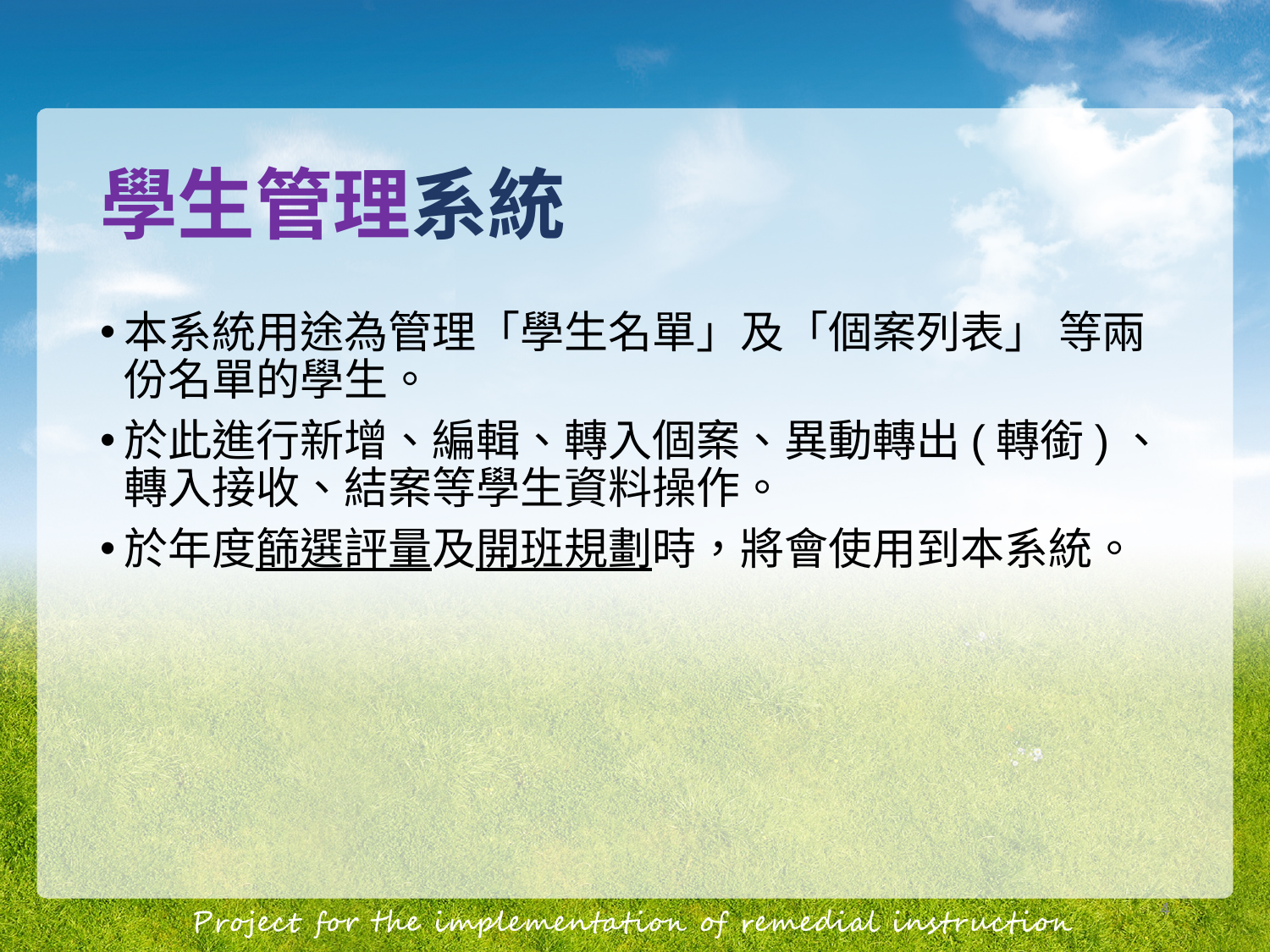

# 學生管理系統
本系統用途為管理「學生名單」及「個案列表」 等兩份名單的學生。
於此進行新增、編輯、轉入個案、異動轉出(轉銜)、轉入接收、結案等學生資料操作。
於年度篩選評量及開班規劃時，將會使用到本系統。

4